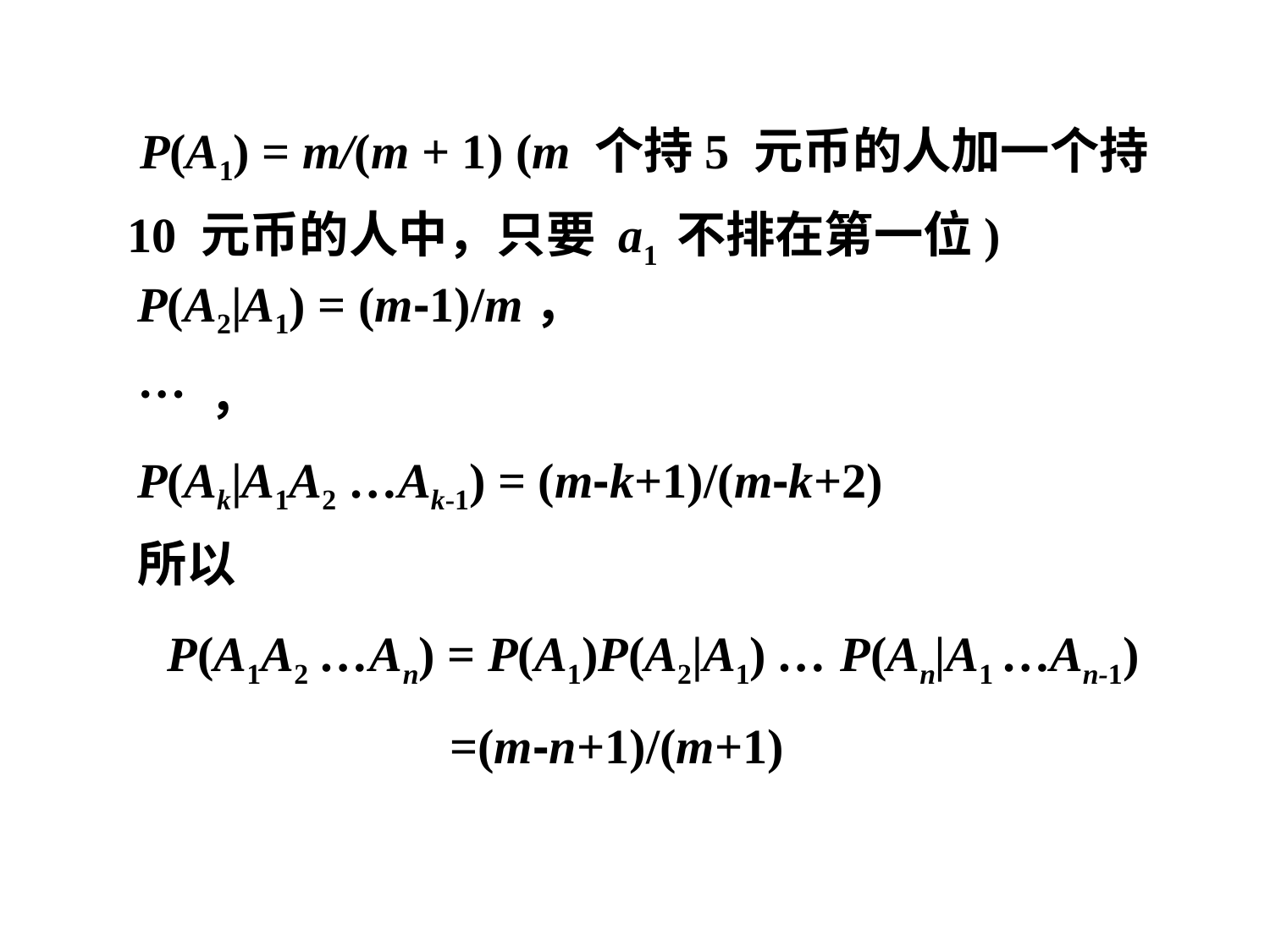

P(A1) = m/(m + 1) (m 个持5 元币的人加一个持10 元币的人中，只要 a1 不排在第一位)
P(A2|A1) = (m-1)/m，
… ，
P(Ak|A1A2 …Ak-1) = (m-k+1)/(m-k+2)
所以
P(A1A2 …An) = P(A1)P(A2|A1) … P(An|A1 …An-1)
                       =(m-n+1)/(m+1)